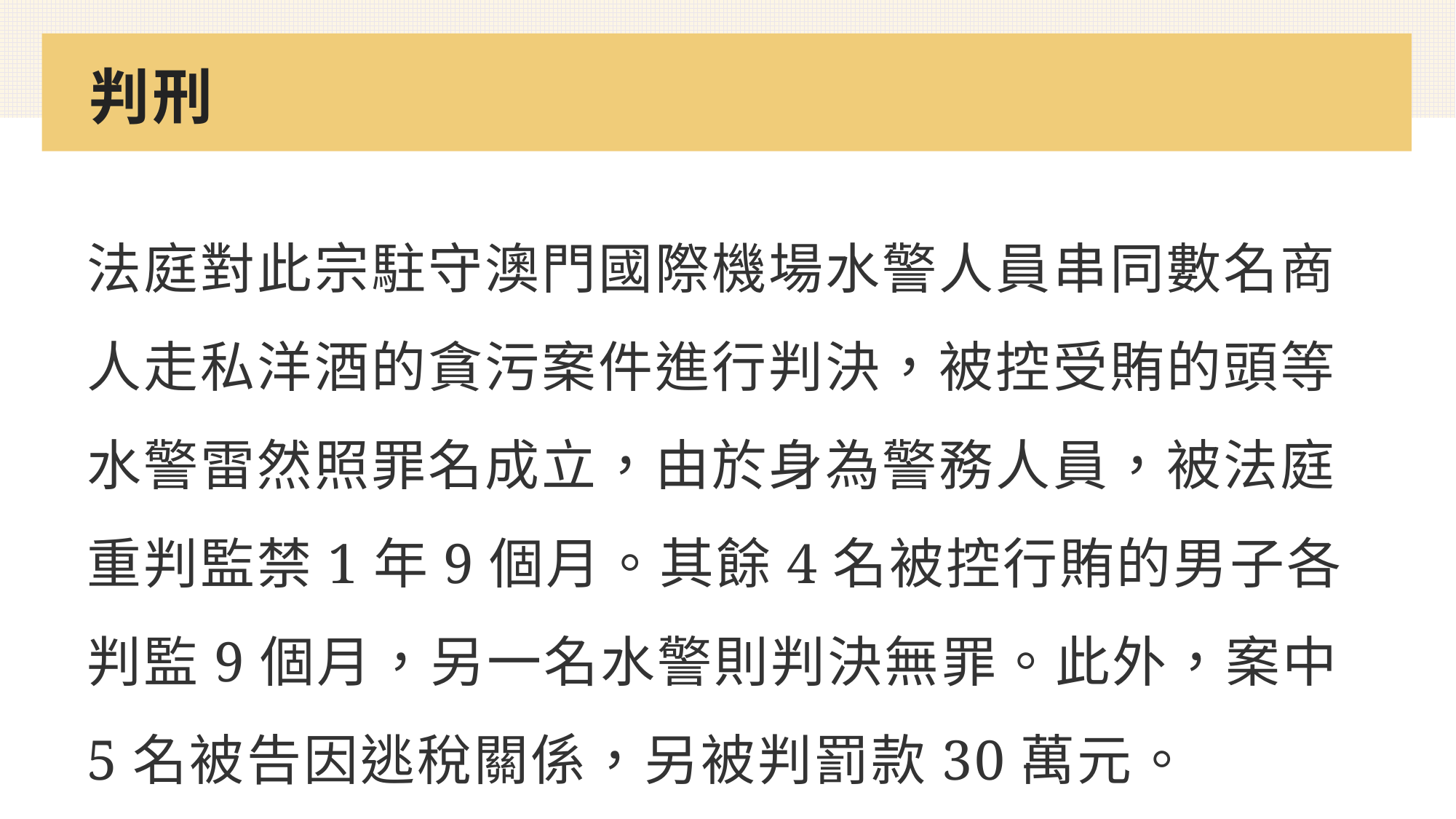

# 判刑
法庭對此宗駐守澳門國際機場水警人員串同數名商人走私洋酒的貪污案件進行判決，被控受賄的頭等水警雷然照罪名成立，由於身為警務人員，被法庭重判監禁1年9個月。其餘4名被控行賄的男子各判監9個月，另一名水警則判決無罪。此外，案中5名被告因逃稅關係，另被判罰款30萬元。